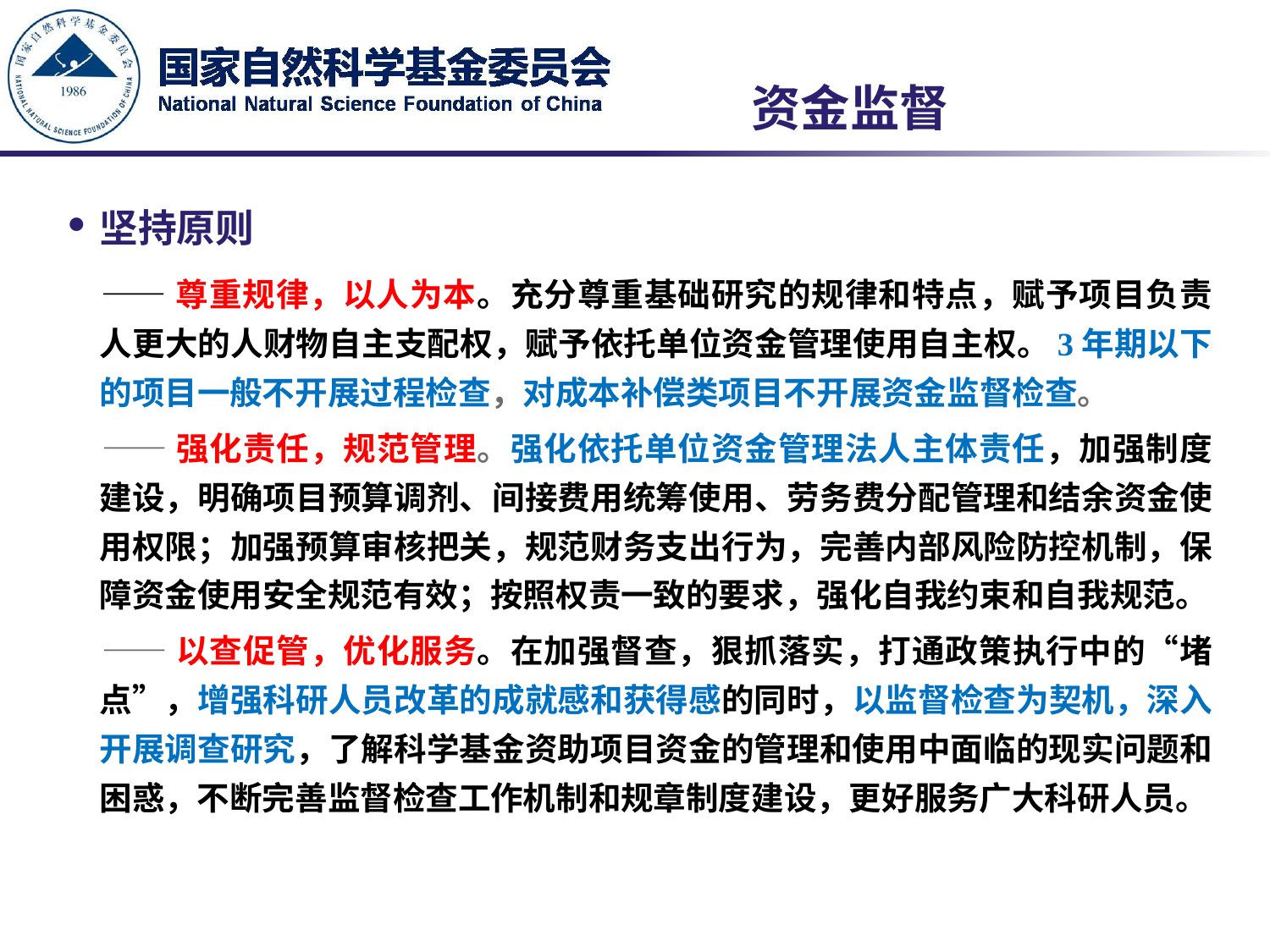

# 资金监督
坚持原则
    ——尊重规律，以人为本。充分尊重基础研究的规律和特点，赋予项目负责人更大的人财物自主支配权，赋予依托单位资金管理使用自主权。3年期以下的项目一般不开展过程检查，对成本补偿类项目不开展资金监督检查。
    ——强化责任，规范管理。强化依托单位资金管理法人主体责任，加强制度建设，明确项目预算调剂、间接费用统筹使用、劳务费分配管理和结余资金使用权限；加强预算审核把关，规范财务支出行为，完善内部风险防控机制，保障资金使用安全规范有效；按照权责一致的要求，强化自我约束和自我规范。
    ——以查促管，优化服务。在加强督查，狠抓落实，打通政策执行中的“堵点”，增强科研人员改革的成就感和获得感的同时，以监督检查为契机，深入开展调查研究，了解科学基金资助项目资金的管理和使用中面临的现实问题和困惑，不断完善监督检查工作机制和规章制度建设，更好服务广大科研人员。